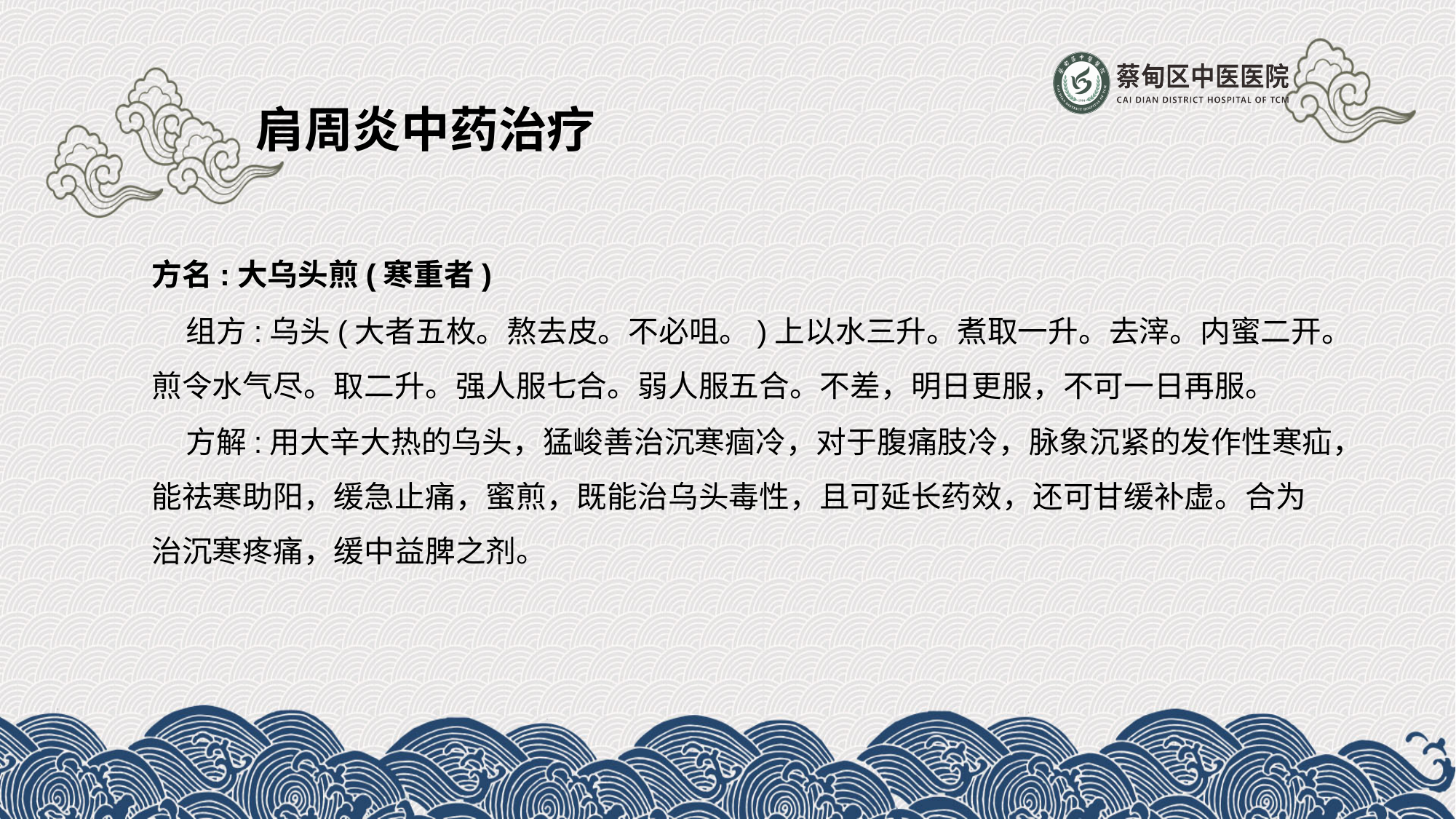

肩周炎中药治疗

方名:大乌头煎(寒重者)
    组方:乌头(大者五枚。熬去皮。不必咀。)上以水三升。煮取一升。去滓。内蜜二开。煎令水气尽。取二升。强人服七合。弱人服五合。不差，明日更服，不可一日再服。
    方解:用大辛大热的乌头，猛峻善治沉寒痼冷，对于腹痛肢冷，脉象沉紧的发作性寒疝，能祛寒助阳，缓急止痛，蜜煎，既能治乌头毒性，且可延长药效，还可甘缓补虚。合为治沉寒疼痛，缓中益脾之剂。